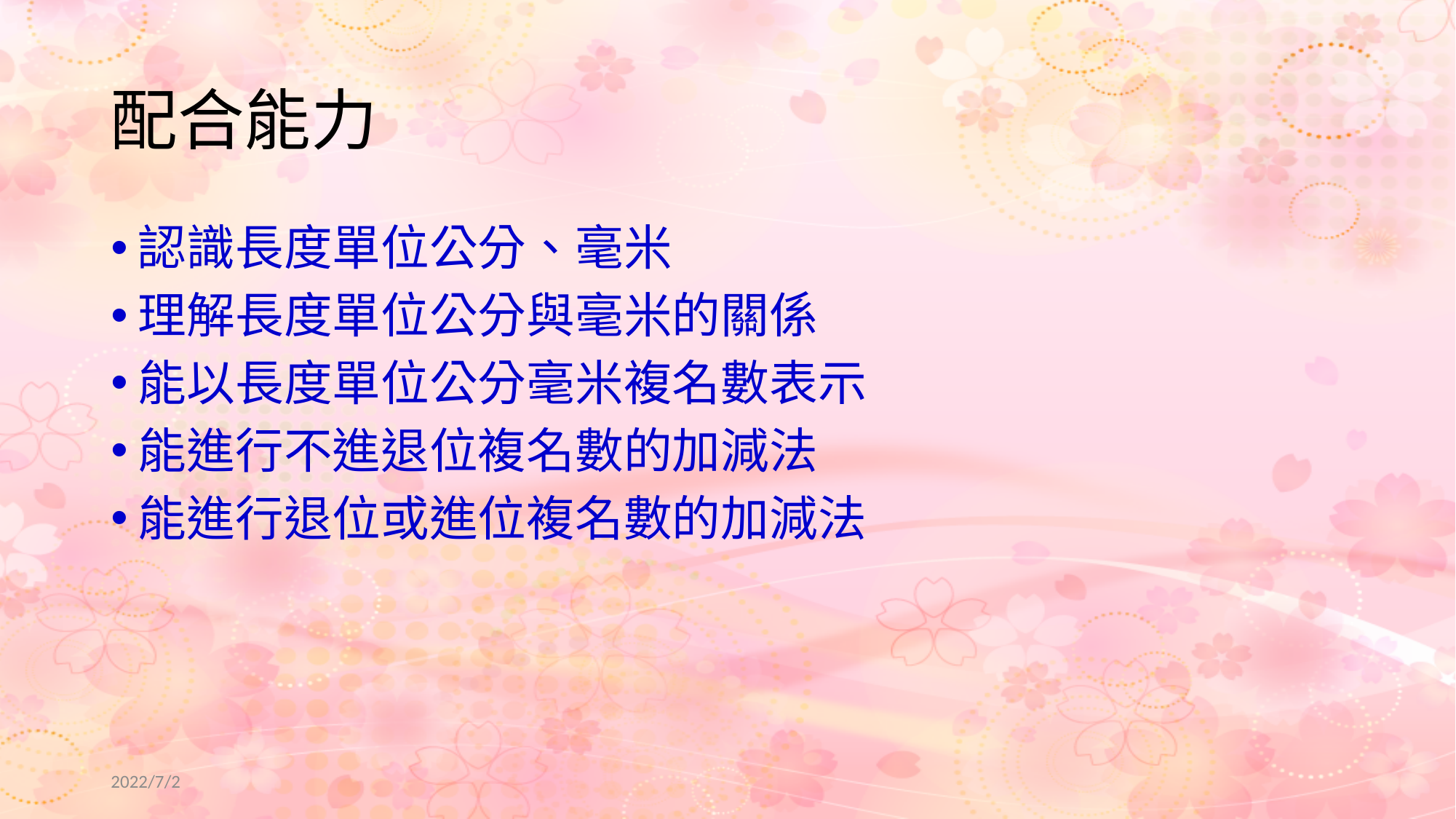

# 配合能力
認識長度單位公分、毫米
理解長度單位公分與毫米的關係
能以長度單位公分毫米複名數表示
能進行不進退位複名數的加減法
能進行退位或進位複名數的加減法
2022/7/2